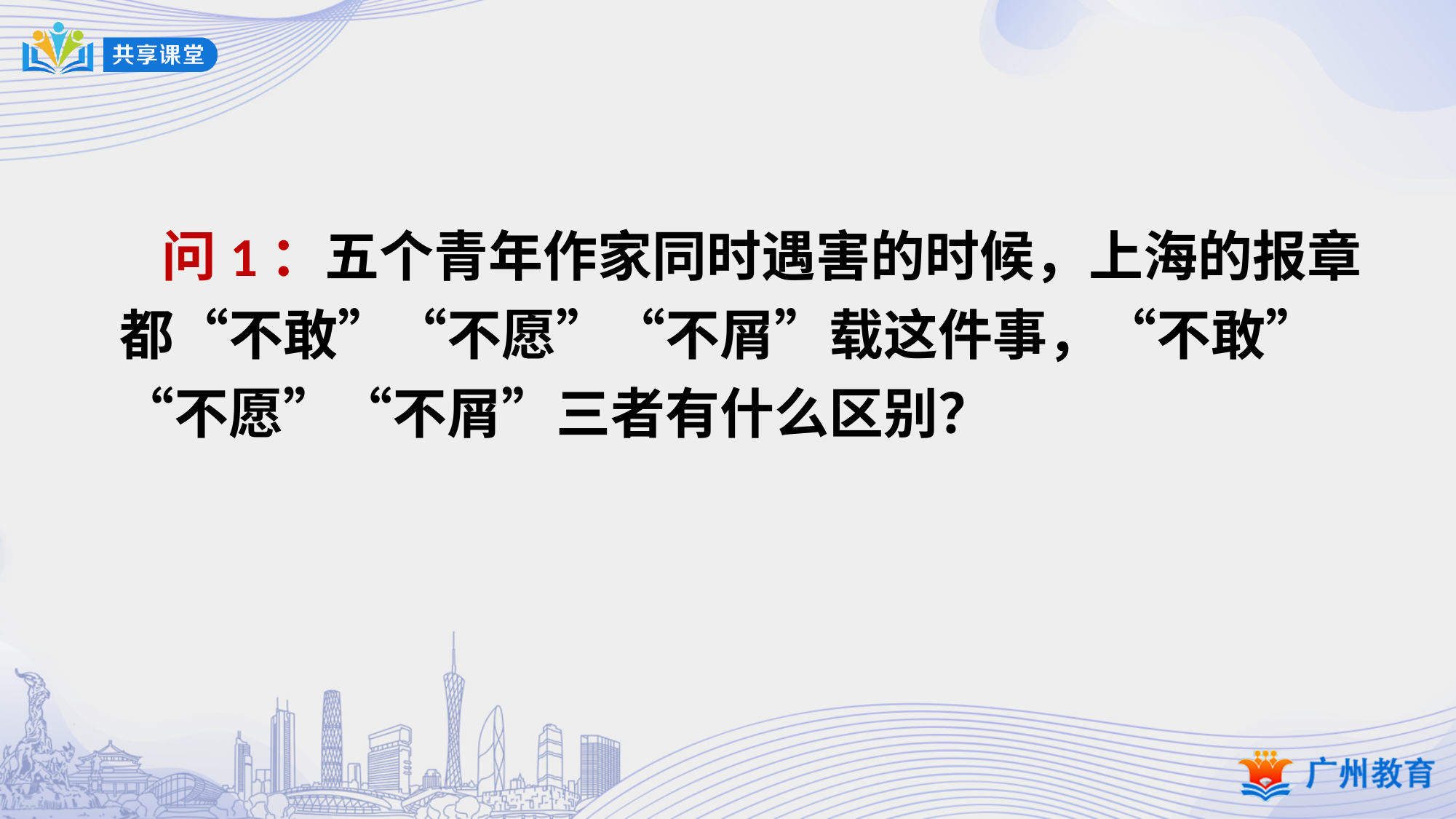

问1：五个青年作家同时遇害的时候，上海的报章都“不敢”“不愿”“不屑”载这件事，“不敢”“不愿”“不屑”三者有什么区别？